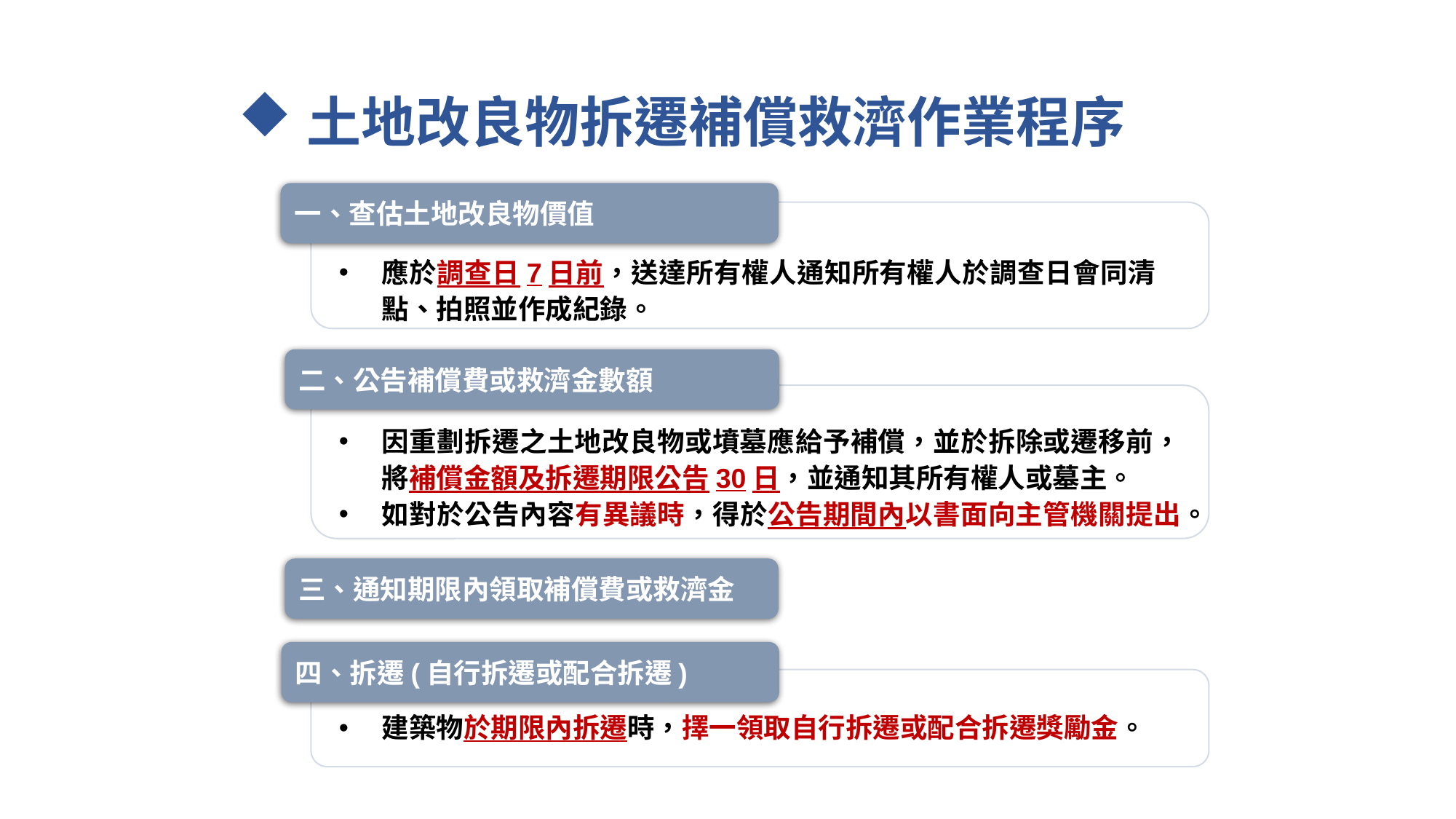

# 土地改良物拆遷補償救濟作業程序
一、查估土地改良物價值

應於調查日7日前，送達所有權人通知所有權人於調查日會同清點、拍照並作成紀錄。
二、公告補償費或救濟金數額

因重劃拆遷之土地改良物或墳墓應給予補償，並於拆除或遷移前，將補償金額及拆遷期限公告30日，並通知其所有權人或墓主。
如對於公告內容有異議時，得於公告期間內以書面向主管機關提出。
三、通知期限內領取補償費或救濟金
四、拆遷(自行拆遷或配合拆遷)

建築物於期限內拆遷時，擇一領取自行拆遷或配合拆遷獎勵金。